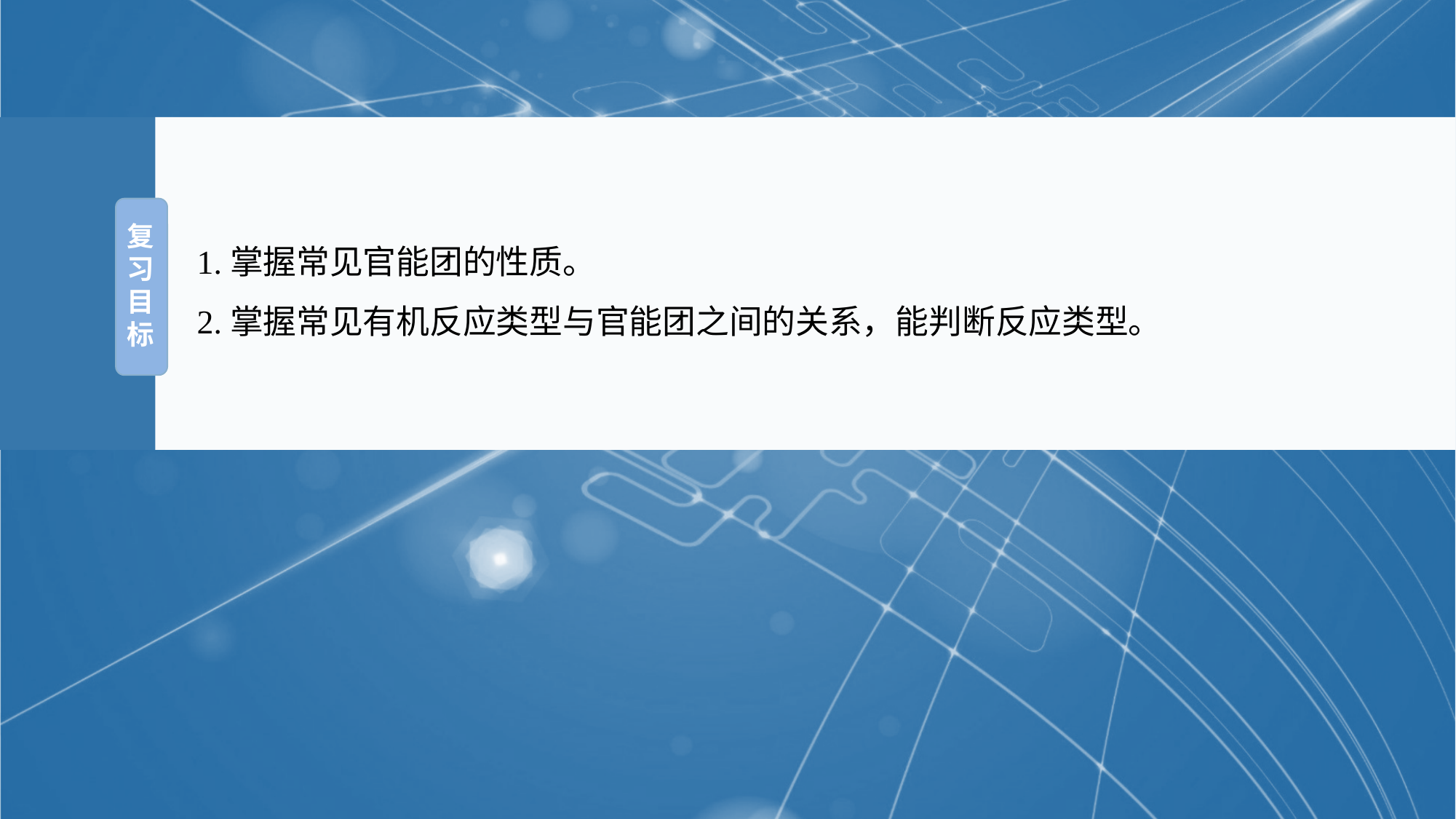

复
习
目
标
1.掌握常见官能团的性质。
2.掌握常见有机反应类型与官能团之间的关系，能判断反应类型。